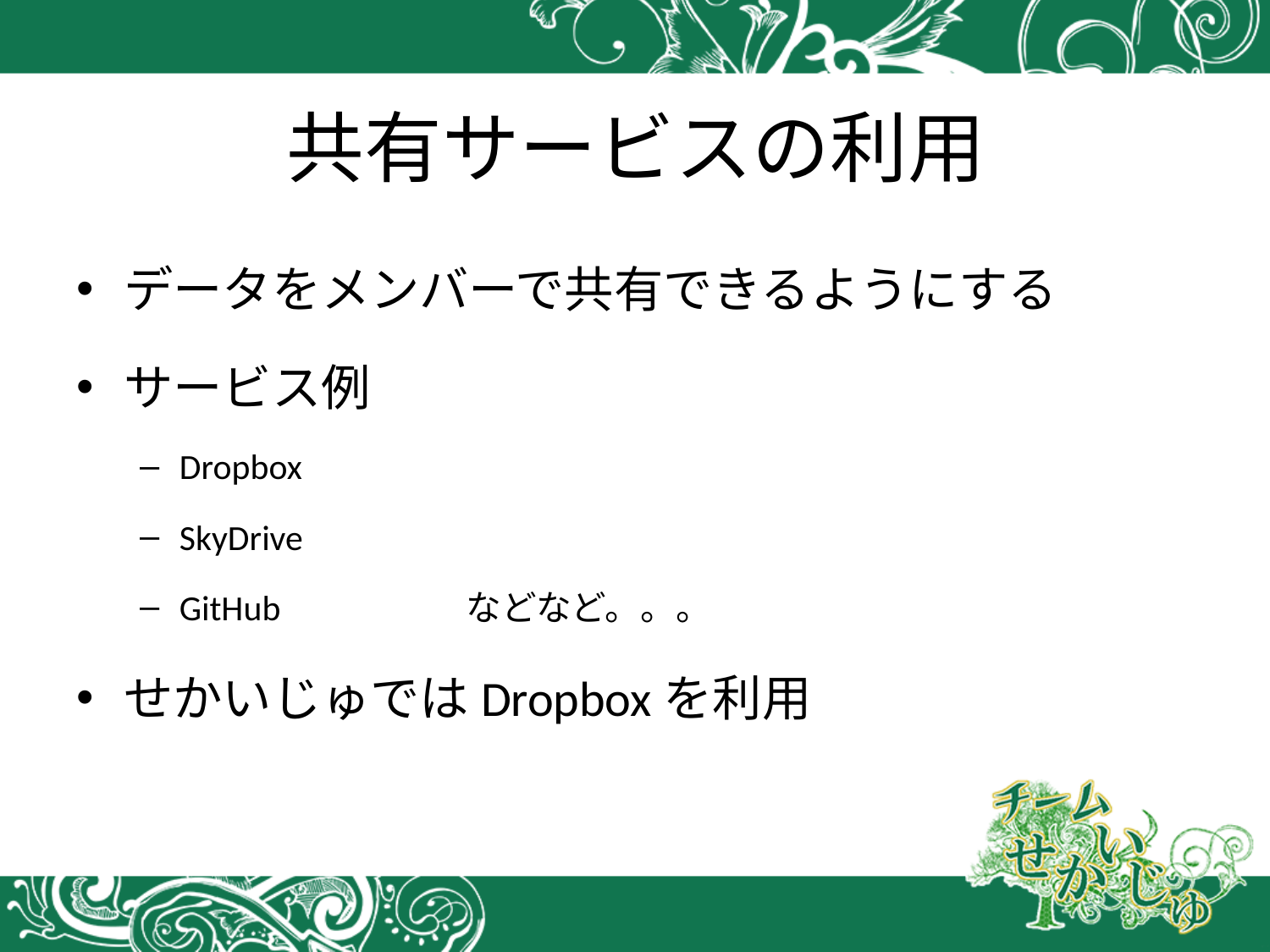

# 共有サービスの利用
データをメンバーで共有できるようにする
サービス例
Dropbox
SkyDrive
GitHub　　　　　などなど。。。
せかいじゅではDropboxを利用